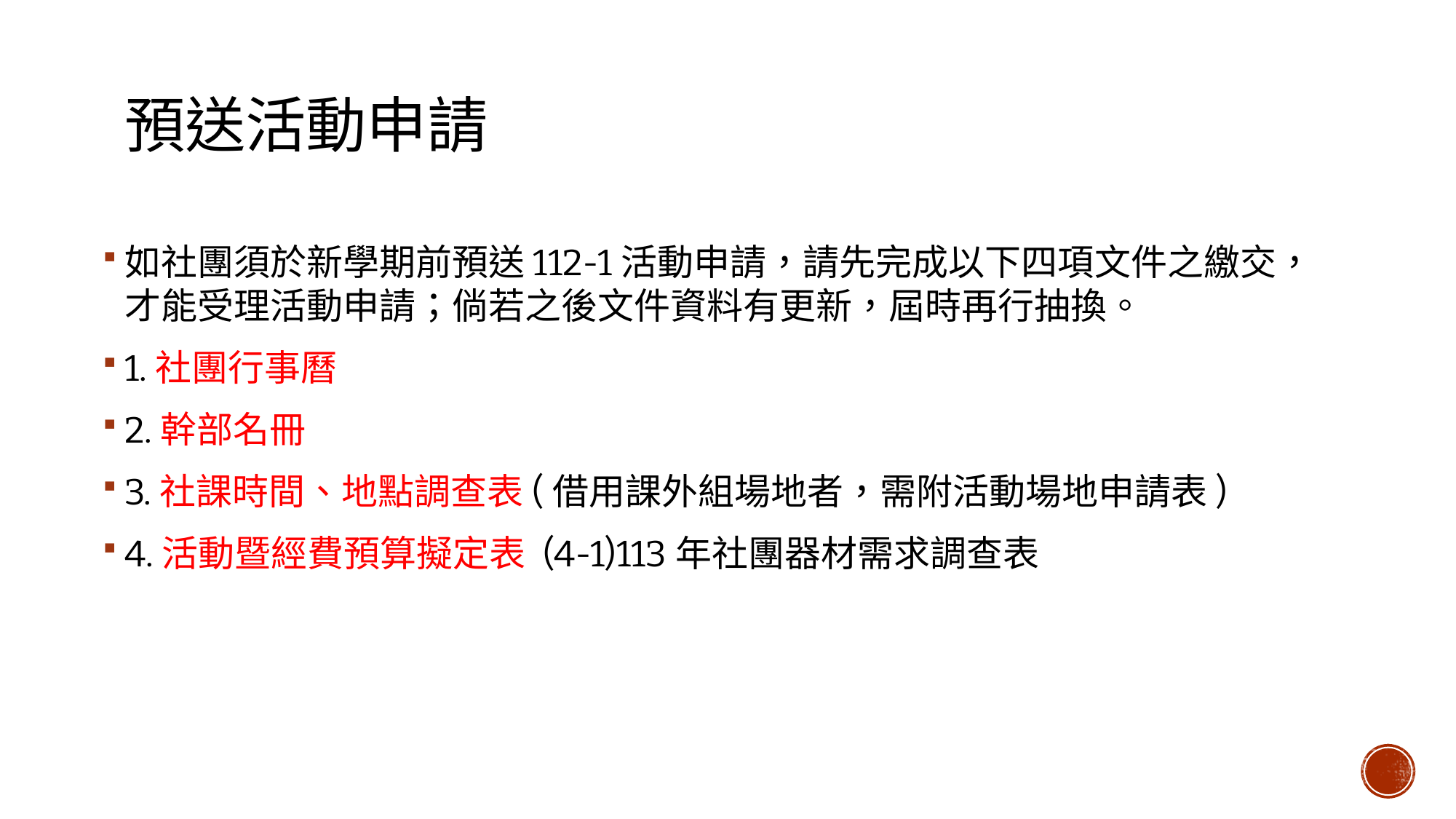

# 預送活動申請
如社團須於新學期前預送112-1活動申請，請先完成以下四項文件之繳交，才能受理活動申請；倘若之後文件資料有更新，屆時再行抽換。
1.社團行事曆
2.幹部名冊
3.社課時間、地點調查表(借用課外組場地者，需附活動場地申請表)
4.活動暨經費預算擬定表 (4-1)113年社團器材需求調查表